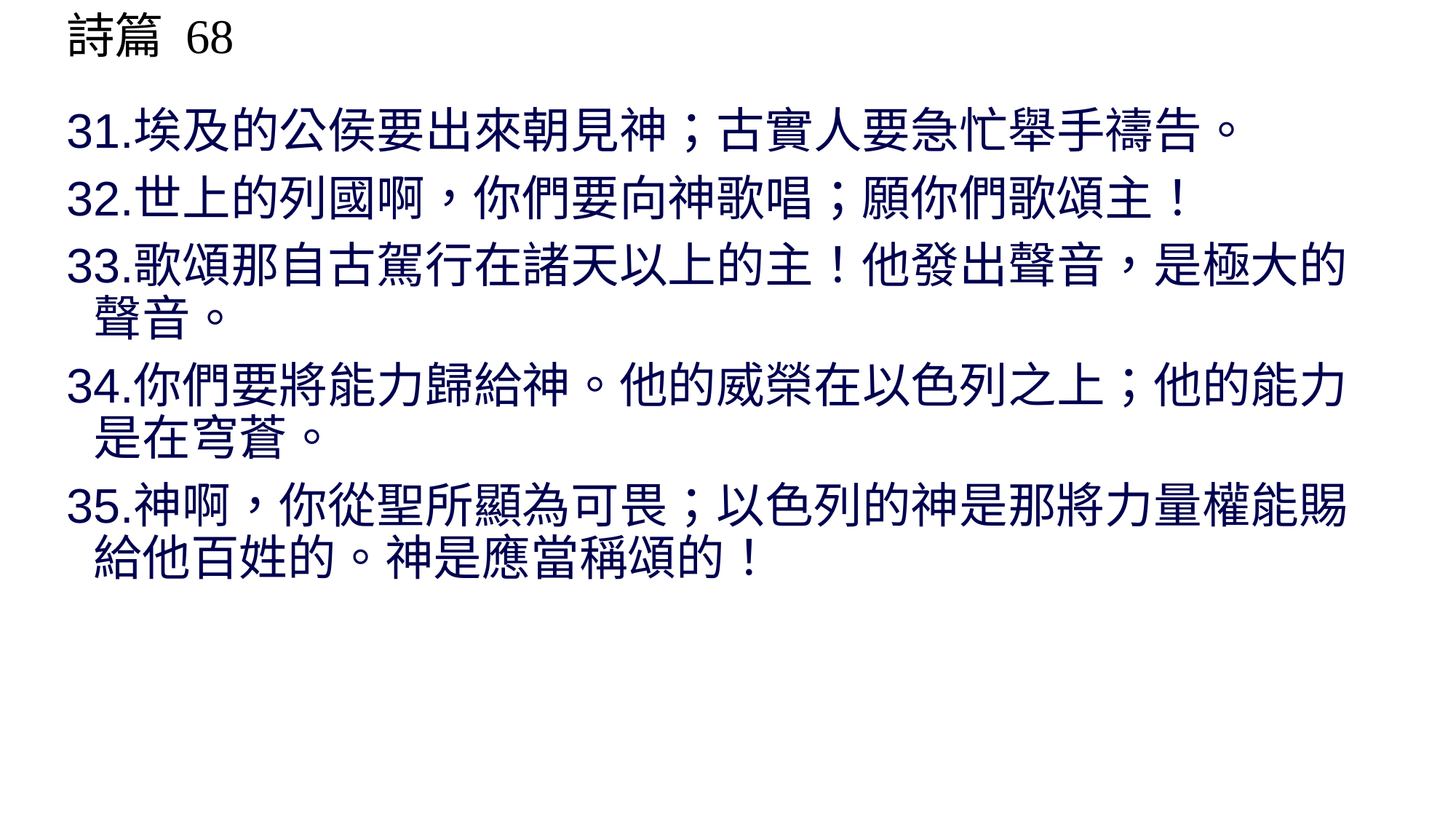

詩篇 68
埃及的公侯要出來朝見神；古實人要急忙舉手禱告。
世上的列國啊，你們要向神歌唱；願你們歌頌主！
歌頌那自古駕行在諸天以上的主！他發出聲音，是極大的聲音。
你們要將能力歸給神。他的威榮在以色列之上；他的能力是在穹蒼。
神啊，你從聖所顯為可畏；以色列的神是那將力量權能賜給他百姓的。神是應當稱頌的！